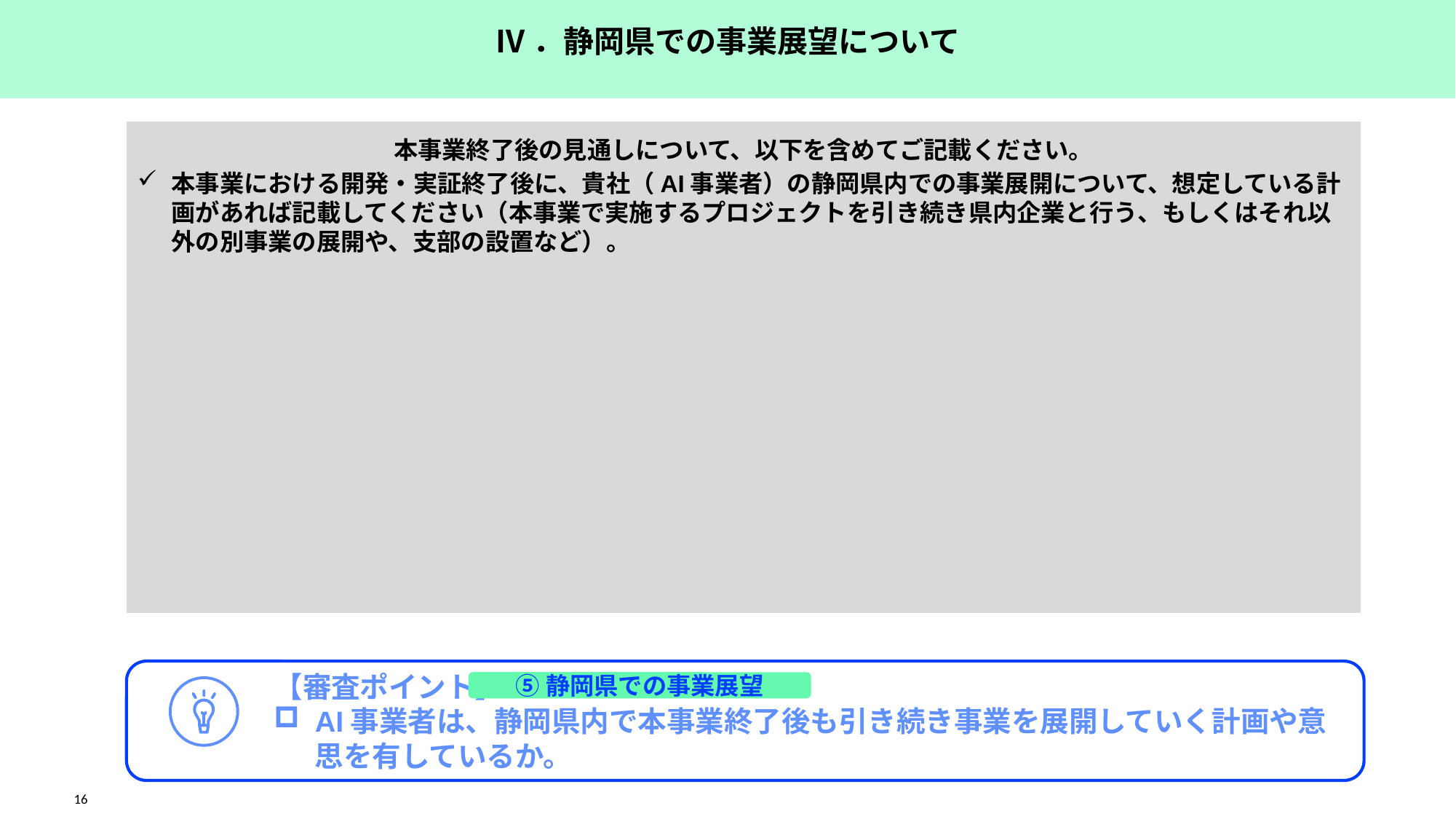

Ⅳ．静岡県での事業展望について
本事業終了後の見通しについて、以下を含めてご記載ください。
本事業における開発・実証終了後に、貴社（AI事業者）の静岡県内での事業展開について、想定している計画があれば記載してください（本事業で実施するプロジェクトを引き続き県内企業と行う、もしくはそれ以外の別事業の展開や、支部の設置など）。
【審査ポイント】
AI事業者は、静岡県内で本事業終了後も引き続き事業を展開していく計画や意思を有しているか。
⑤静岡県での事業展望

16